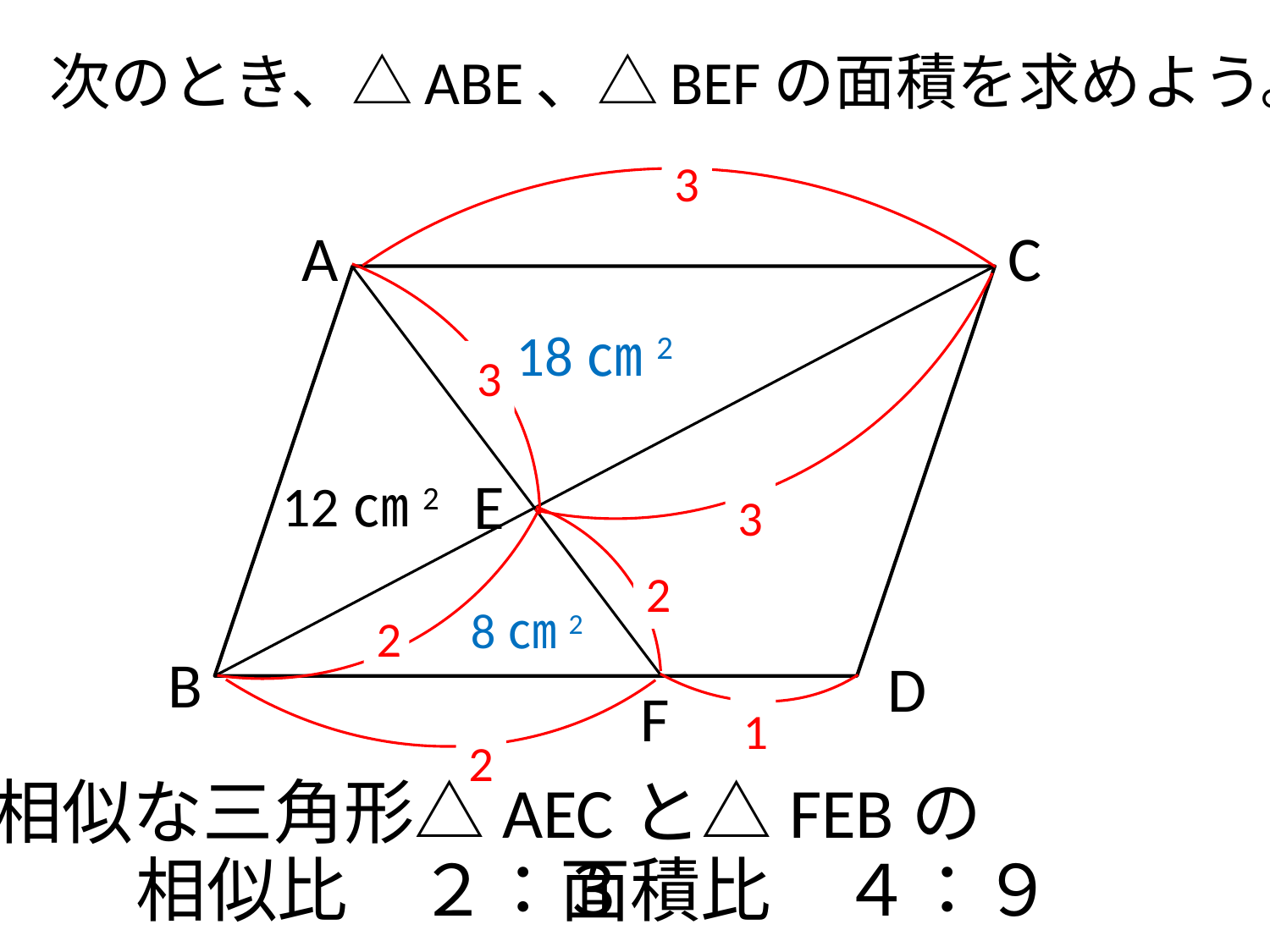

# 次のとき、△ABE、△BEFの面積を求めよう。

3

A
C

18㎝2
3
E
12㎝2
3

2
8㎝2
2
B
D
F
1
2
相似な三角形△AECと△FEBの
相似比　２：３
面積比　４：９